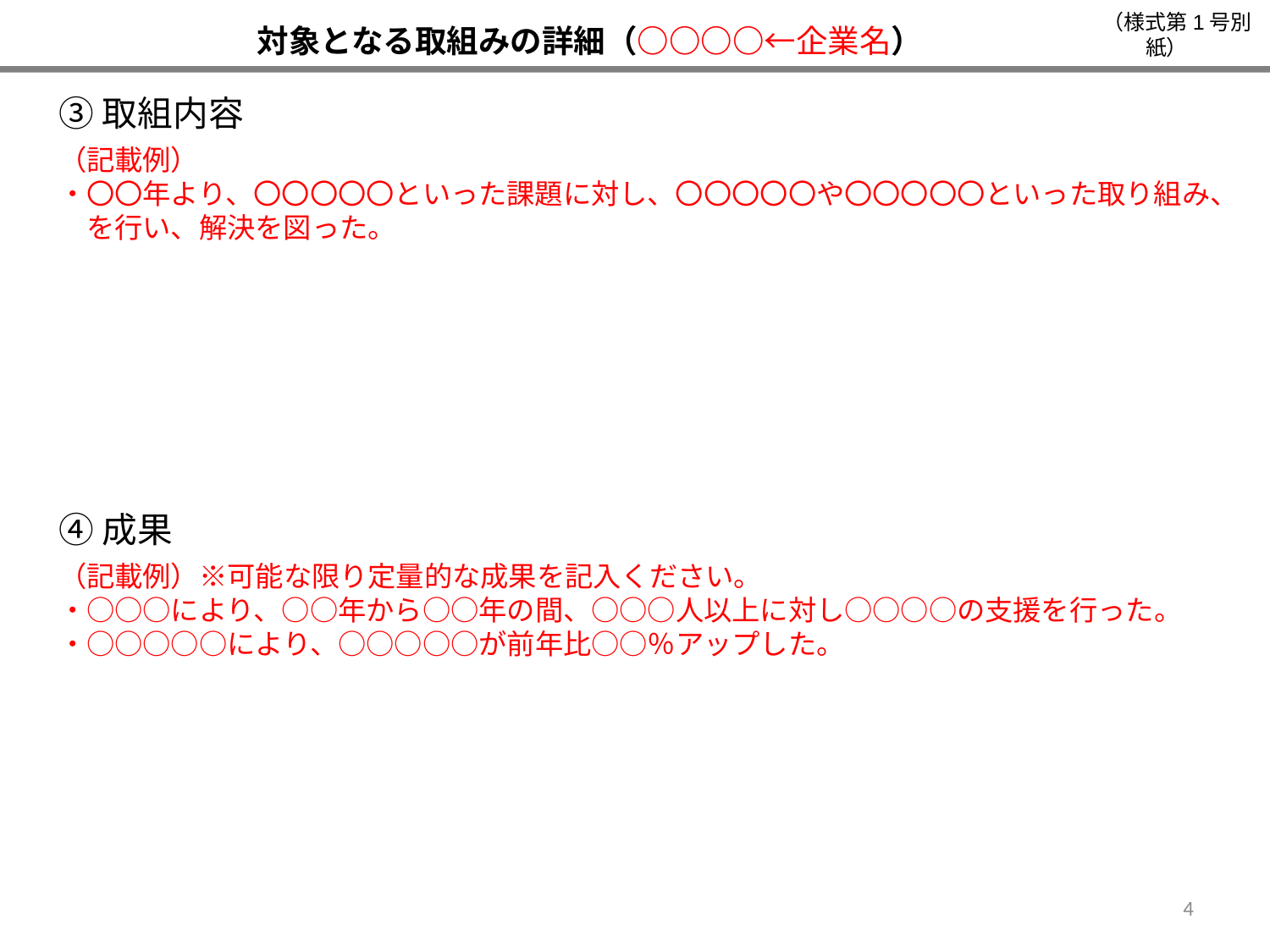

（様式第1号別紙）
対象となる取組みの詳細（○○○○←企業名）

③取組内容
（記載例）
・〇〇年より、〇〇〇〇〇といった課題に対し、〇〇〇〇〇や〇〇〇〇〇といった取り組み、
　を行い、解決を図った。
④成果
（記載例）※可能な限り定量的な成果を記入ください。
・○○○により、○○年から○○年の間、○○○人以上に対し○○○○の支援を行った。
・○○○○○により、○○○○○が前年比○○％アップした。
4